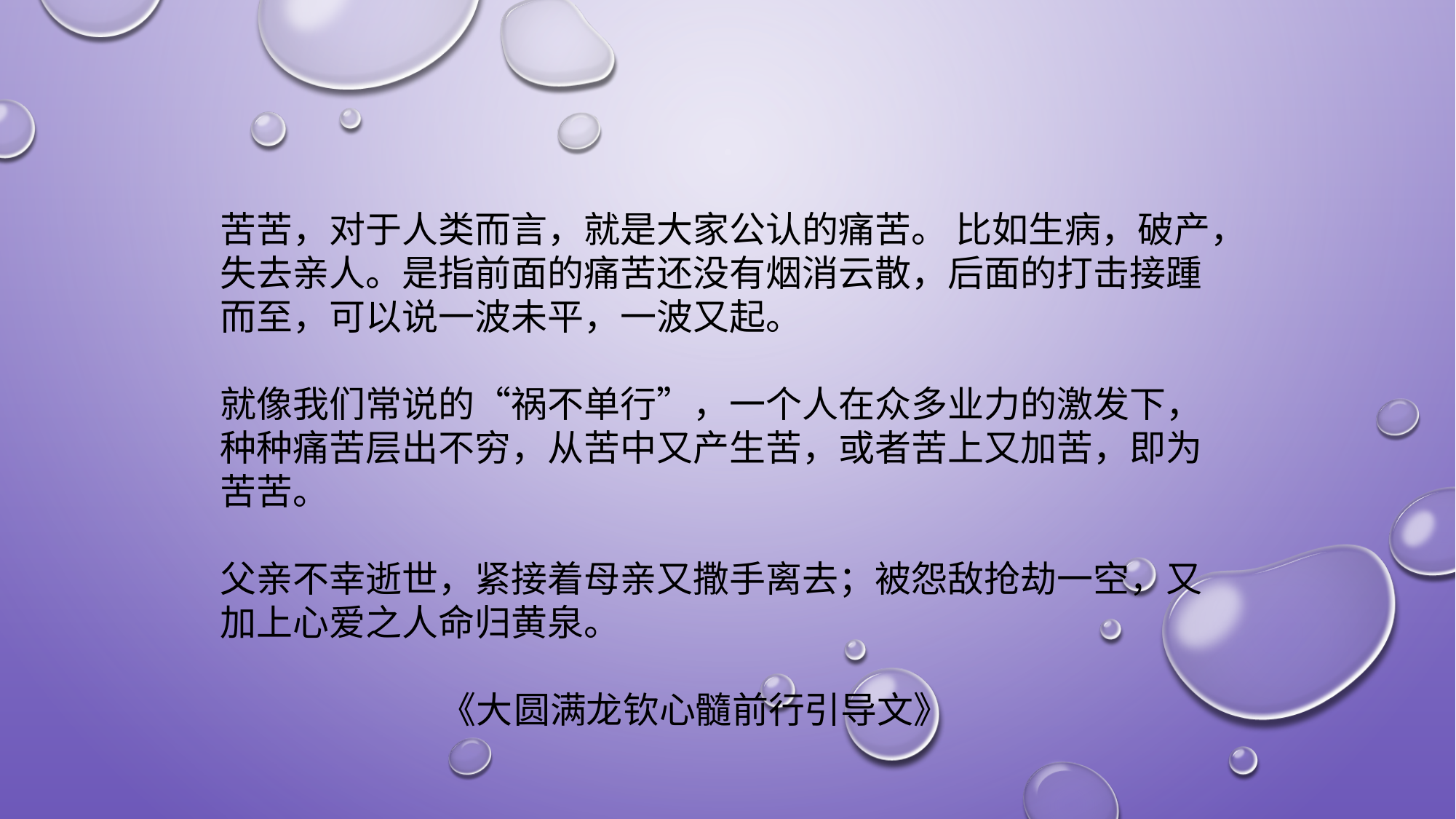

# 苦苦，对于人类而言，就是大家公认的痛苦。 比如生病，破产，失去亲人。是指前面的痛苦还没有烟消云散，后面的打击接踵而至，可以说一波未平，一波又起。 就像我们常说的“祸不单行”，一个人在众多业力的激发下，种种痛苦层出不穷，从苦中又产生苦，或者苦上又加苦，即为苦苦。 父亲不幸逝世，紧接着母亲又撒手离去；被怨敌抢劫一空，又加上心爱之人命归黄泉。 《大圆满龙钦心髓前行引导文》